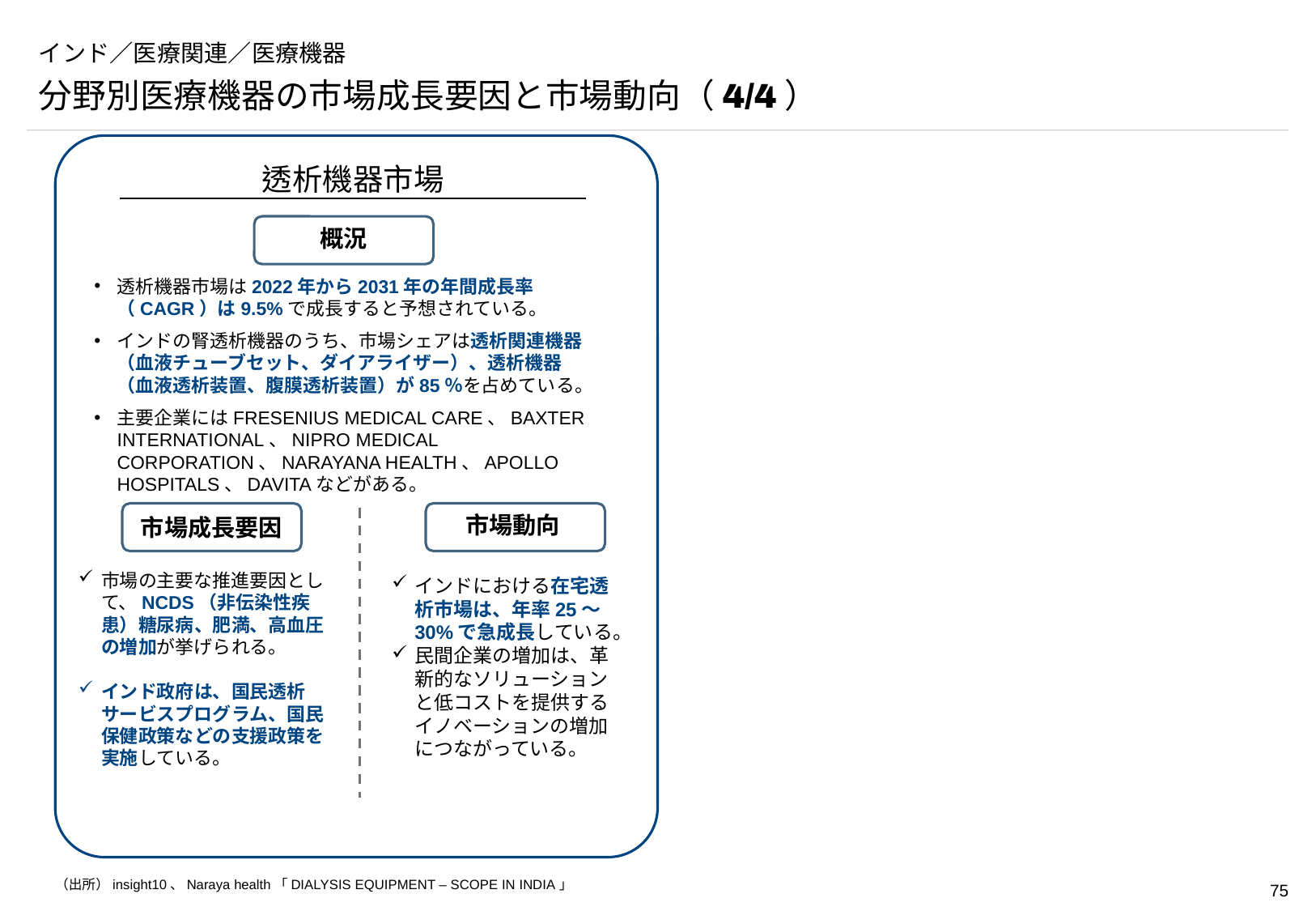

# インド／医療関連／医療機器
分野別医療機器の市場成長要因と市場動向（4/4）

| 透析機器市場 |
| --- |

概況
透析機器市場は2022年から2031年の年間成長率（CAGR）は9.5%で成長すると予想されている。
インドの腎透析機器のうち、市場シェアは透析関連機器（血液チューブセット、ダイアライザー）、透析機器（血液透析装置、腹膜透析装置）が85％を占めている。
主要企業にはFresenius Medical Care、Baxter International、Nipro Medical Corporation、Narayana Health、Apollo Hospitals、DaVitaなどがある。

市場動向
市場成長要因
市場の主要な推進要因として、NCDs（非伝染性疾患）糖尿病、肥満、高血圧の増加が挙げられる。

インド政府は、国民透析サービスプログラム、国民保健政策などの支援政策を実施している。

インドにおける在宅透析市場は、年率25～30%で急成長している。
民間企業の増加は、革新的なソリューションと低コストを提供するイノベーションの増加につながっている。
（出所）insight10、Naraya health「DIALYSIS EQUIPMENT – SCOPE IN INDIA」